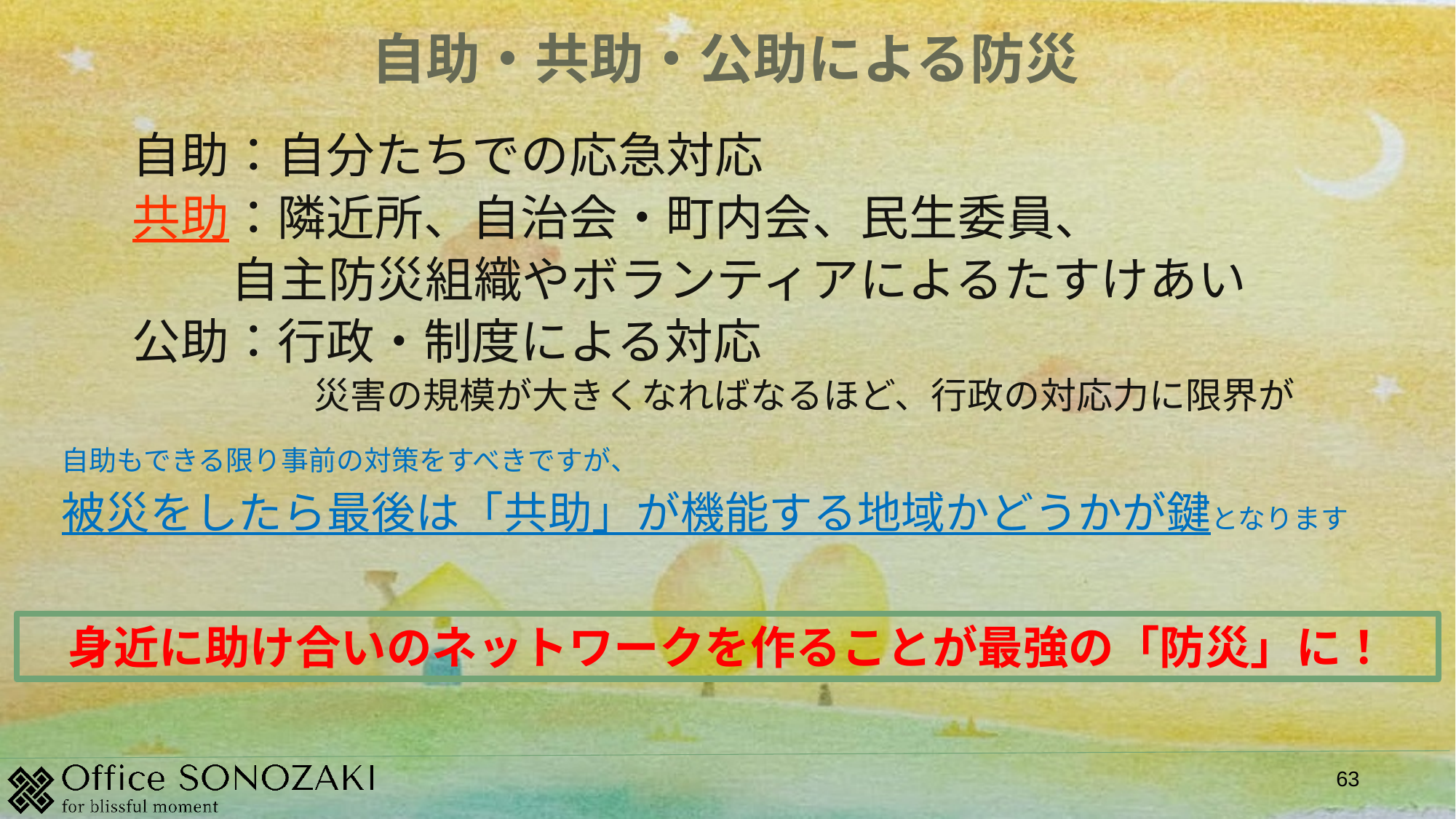

自助・共助・公助による防災
自助：自分たちでの応急対応
共助：隣近所、自治会・町内会、民生委員、
        自主防災組織やボランティアによるたすけあい
公助：行政・制度による対応
　　　　　災害の規模が大きくなればなるほど、行政の対応力に限界が
自助もできる限り事前の対策をすべきですが、
被災をしたら最後は「共助」が機能する地域かどうかが鍵となります
身近に助け合いのネットワークを作ることが最強の「防災」に！
63